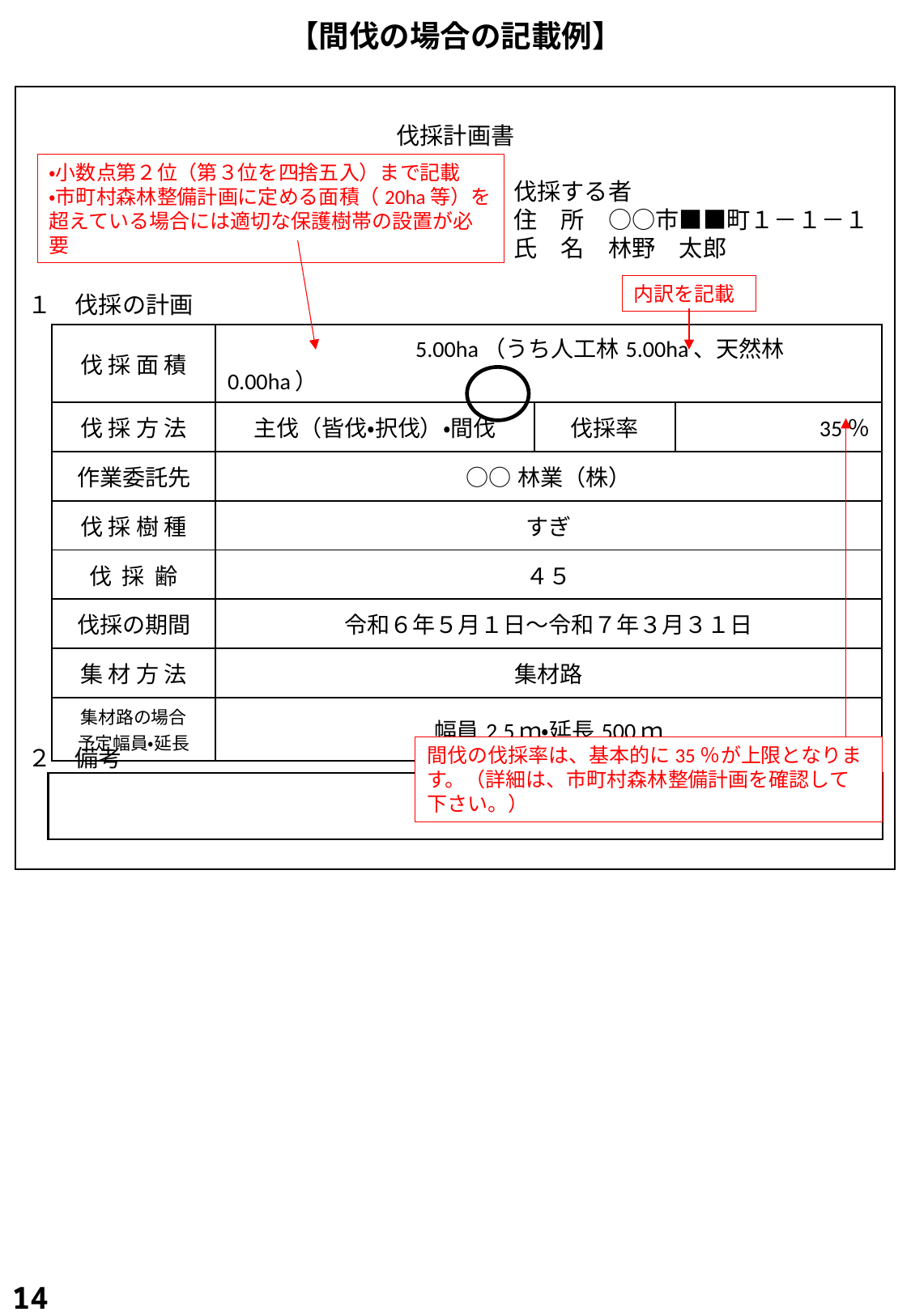

# 【間伐の場合の記載例】

伐採計画書

伐採する者
住　所　○○市■■町１－１－１
氏　名　林野　太郎

１　伐採の計画

２　備考

告4,マP39‐3・P43-4
・小数点第２位（第３位を四捨五入）まで記載
・市町村森林整備計画に定める面積（20ha等）を超えている場合には適切な保護樹帯の設置が必要
内訳を記載
| 伐採面積 | 5.00ha（うち人工林5.00ha、天然林0.00ha） |  |  |
| --- | --- | --- | --- |
| 伐採方法 | 主伐（皆伐・択伐）・間伐 | 伐採率 | 35％ |
| 作業委託先 | ○○林業（株） |  |  |
| 伐採樹種 | すぎ |  |  |
| 伐採齢 | ４５ |  |  |
| 伐採の期間 | 令和６年５月１日～令和７年３月３１日 |  |  |
| 集材方法 | 集材路 |  |  |
| 集材路の場合 予定幅員・延長 | 幅員2.5ｍ・延長500ｍ |  |  |

間伐の伐採率は、基本的に35％が上限となります。（詳細は、市町村森林整備計画を確認して下さい。）

14